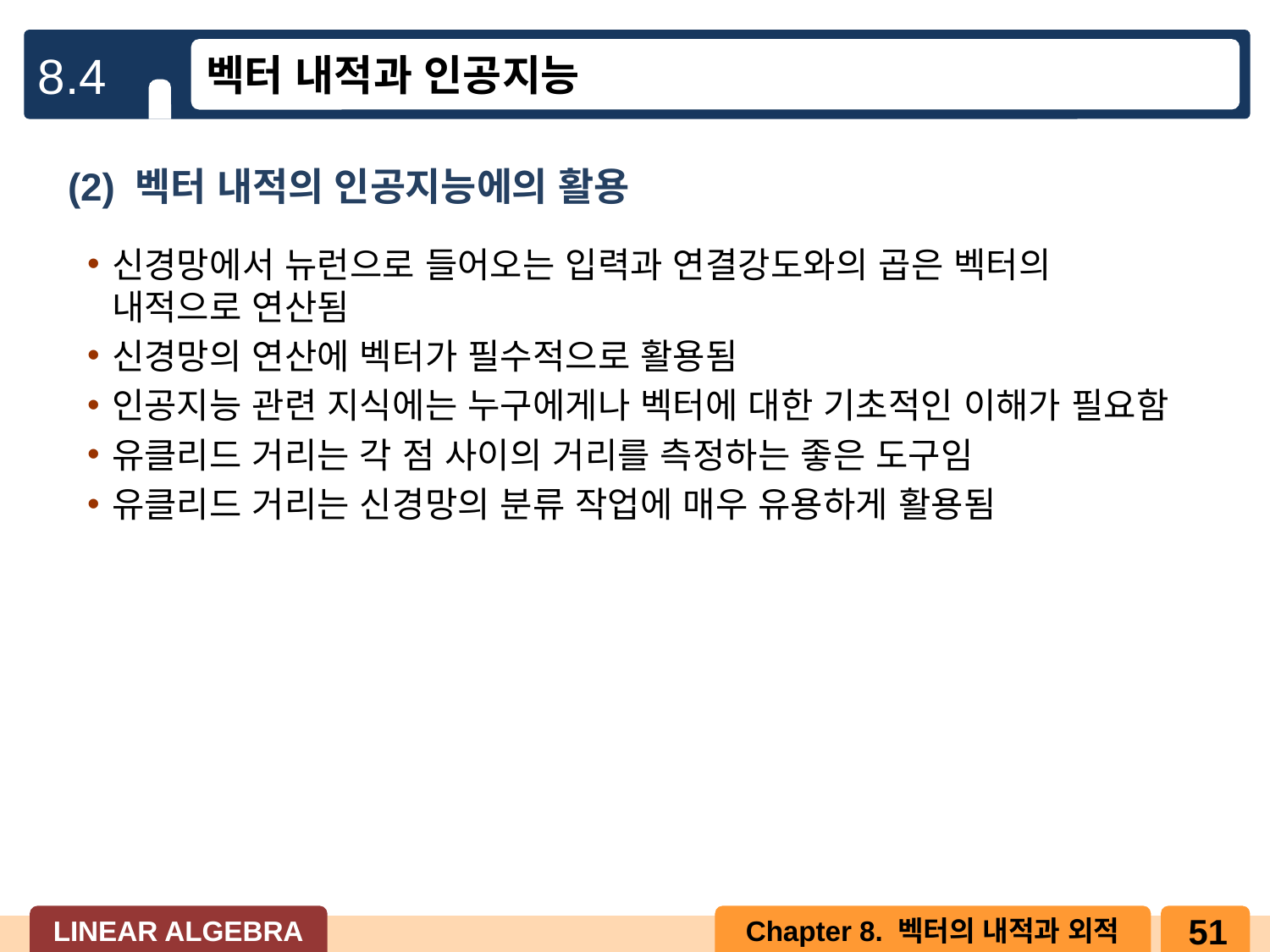

8.4
벡터 내적과 인공지능

(2) 벡터 내적의 인공지능에의 활용
신경망에서 뉴런으로 들어오는 입력과 연결강도와의 곱은 벡터의 내적으로 연산됨
신경망의 연산에 벡터가 필수적으로 활용됨
인공지능 관련 지식에는 누구에게나 벡터에 대한 기초적인 이해가 필요함
유클리드 거리는 각 점 사이의 거리를 측정하는 좋은 도구임
유클리드 거리는 신경망의 분류 작업에 매우 유용하게 활용됨
51
LINEAR ALGEBRA
Chapter 8. 벡터의 내적과 외적